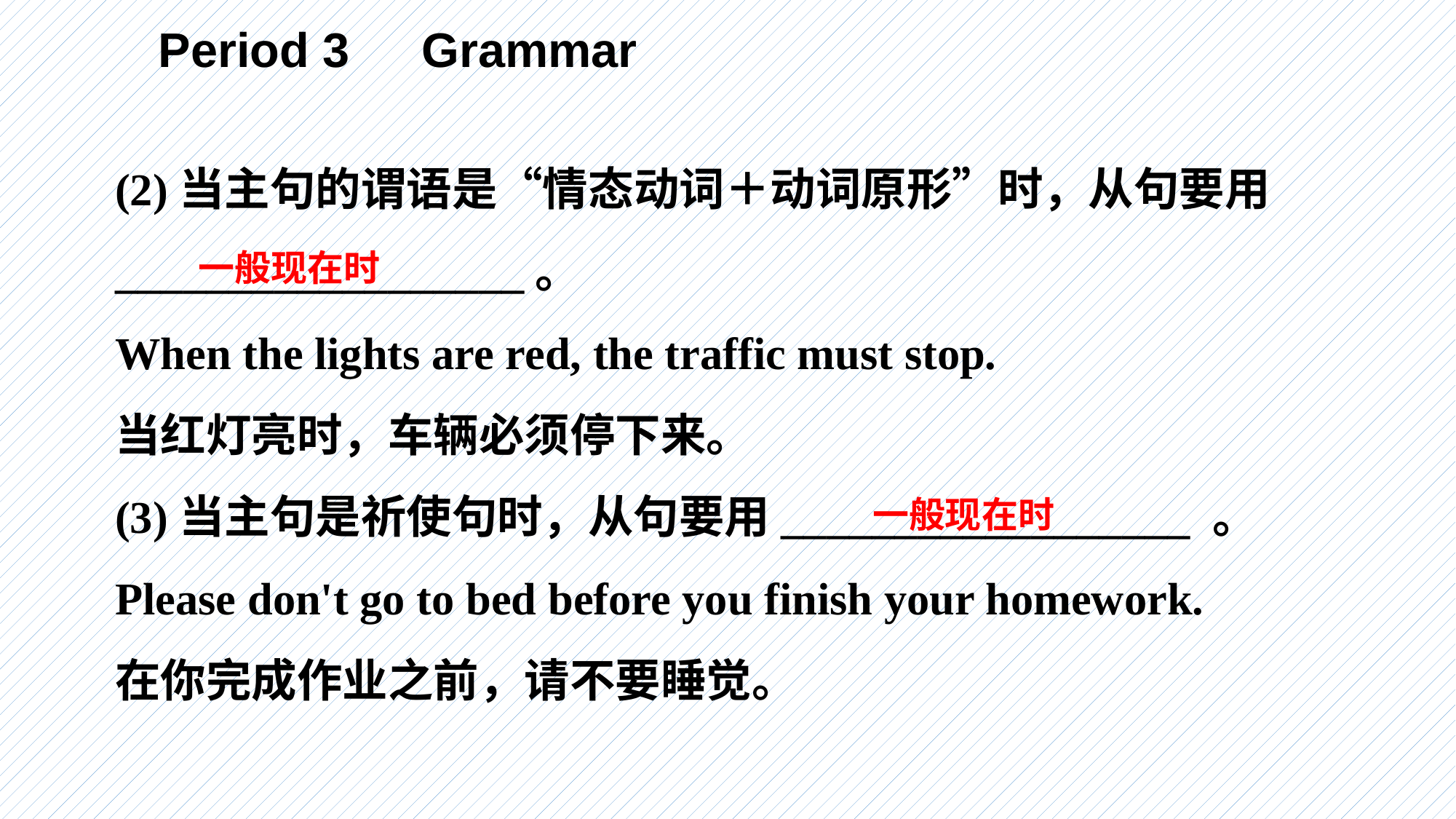

Period 3　Grammar
(2)当主句的谓语是“情态动词＋动词原形”时，从句要用
__________________。
When the lights are red, the traffic must stop.
当红灯亮时，车辆必须停下来。
(3)当主句是祈使句时，从句要用__________________ 。
Please don't go to bed before you finish your homework.
在你完成作业之前，请不要睡觉。
一般现在时
一般现在时